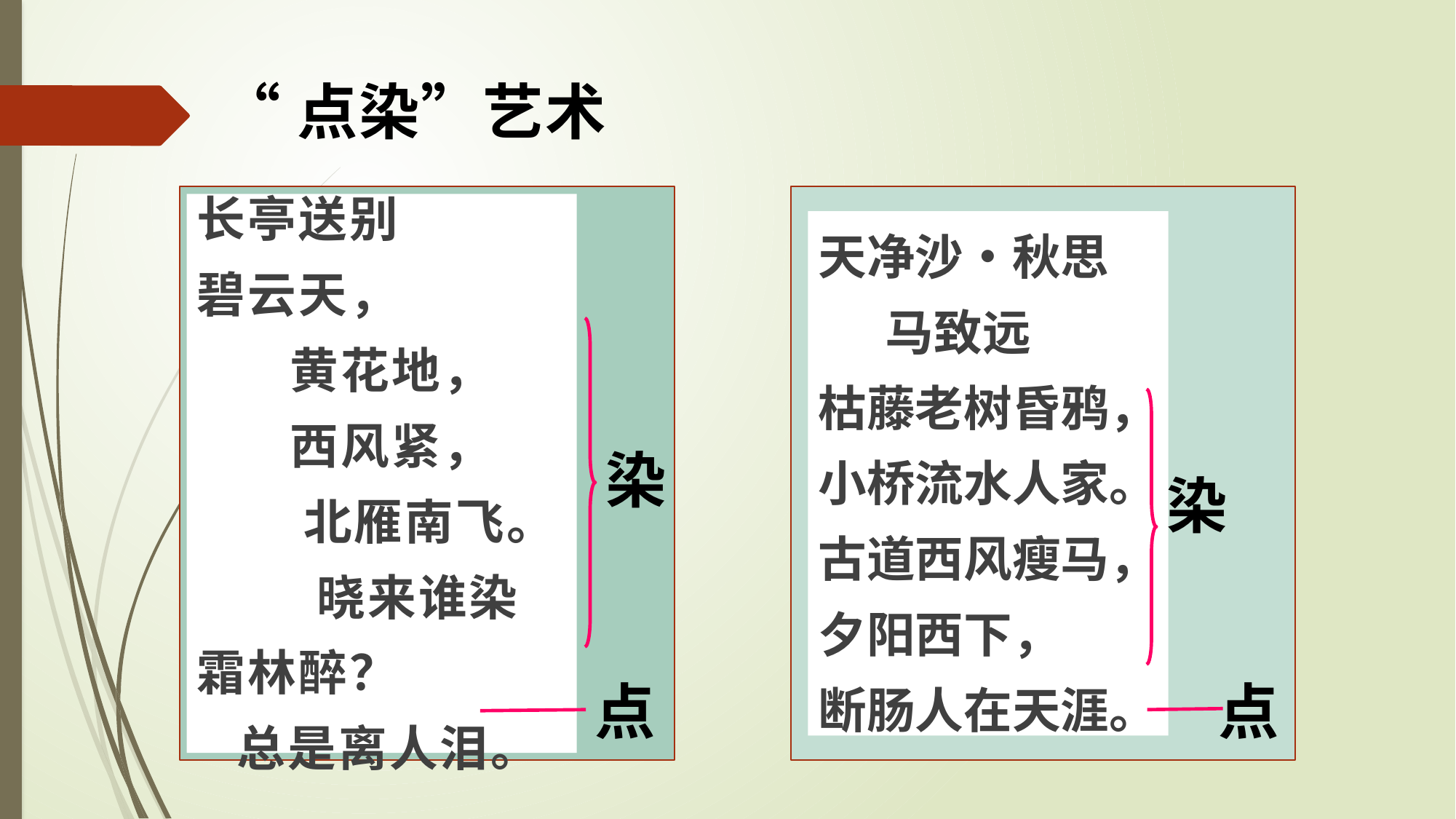

“点染”艺术

长亭送别
碧云天，                    黄花地，             西风紧，              北雁南飞。          晓来谁染霜林醉？                总是离人泪。
天净沙•秋思
     马致远
枯藤老树昏鸦，
小桥流水人家。
古道西风瘦马，
夕阳西下，
断肠人在天涯。

染
染
点
点